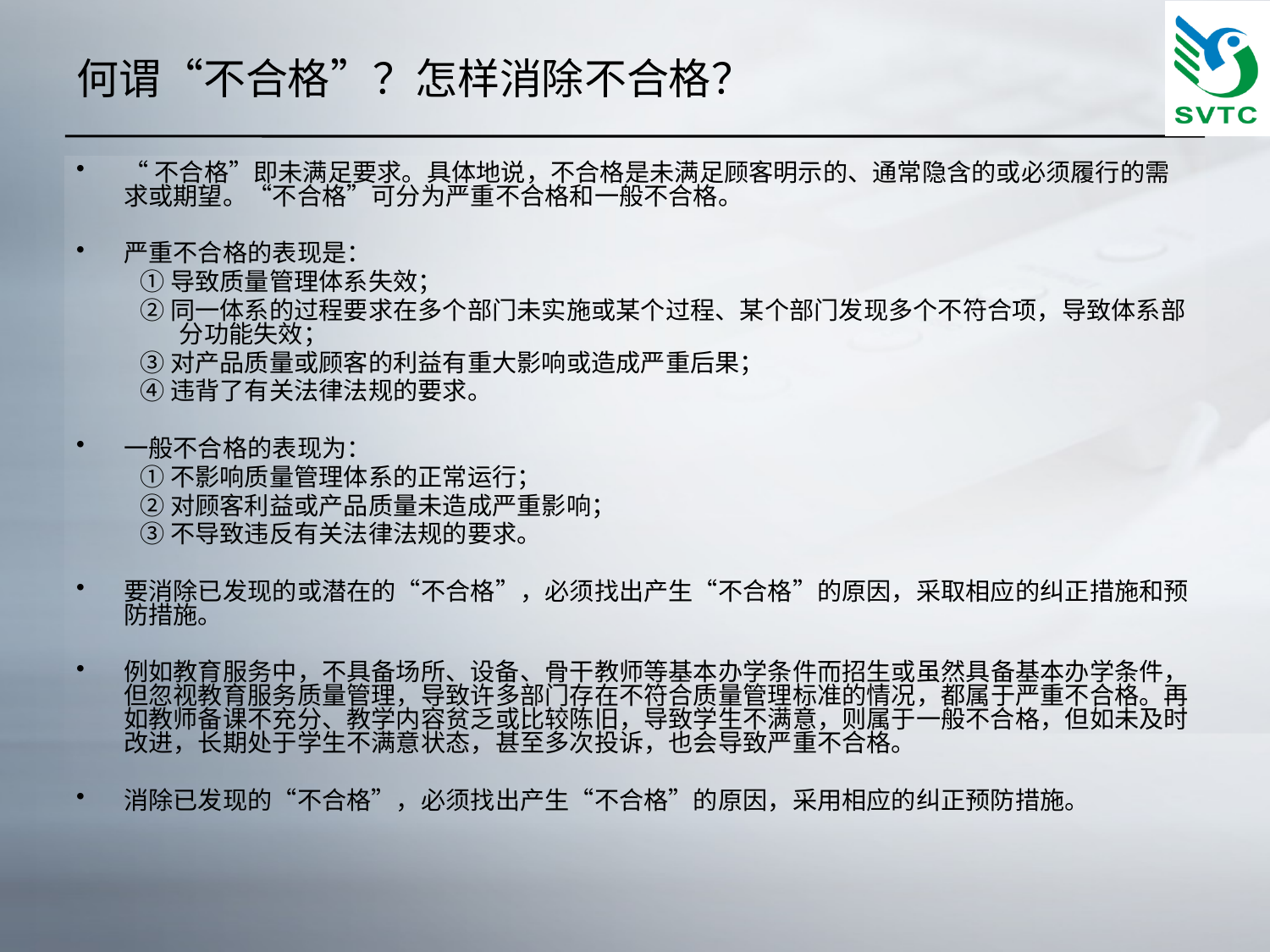

# 何谓“不合格”？怎样消除不合格？
“不合格”即未满足要求。具体地说，不合格是未满足顾客明示的、通常隐含的或必须履行的需求或期望。“不合格”可分为严重不合格和一般不合格。

严重不合格的表现是：
①导致质量管理体系失效；
②同一体系的过程要求在多个部门未实施或某个过程、某个部门发现多个不符合项，导致体系部分功能失效；
③对产品质量或顾客的利益有重大影响或造成严重后果；
④违背了有关法律法规的要求。

一般不合格的表现为：
①不影响质量管理体系的正常运行；
②对顾客利益或产品质量未造成严重影响；
③不导致违反有关法律法规的要求。

要消除已发现的或潜在的“不合格”，必须找出产生“不合格”的原因，采取相应的纠正措施和预防措施。

例如教育服务中，不具备场所、设备、骨干教师等基本办学条件而招生或虽然具备基本办学条件，但忽视教育服务质量管理，导致许多部门存在不符合质量管理标准的情况，都属于严重不合格。再如教师备课不充分、教学内容贫乏或比较陈旧，导致学生不满意，则属于一般不合格，但如未及时改进，长期处于学生不满意状态，甚至多次投诉，也会导致严重不合格。

消除已发现的“不合格”，必须找出产生“不合格”的原因，采用相应的纠正预防措施。